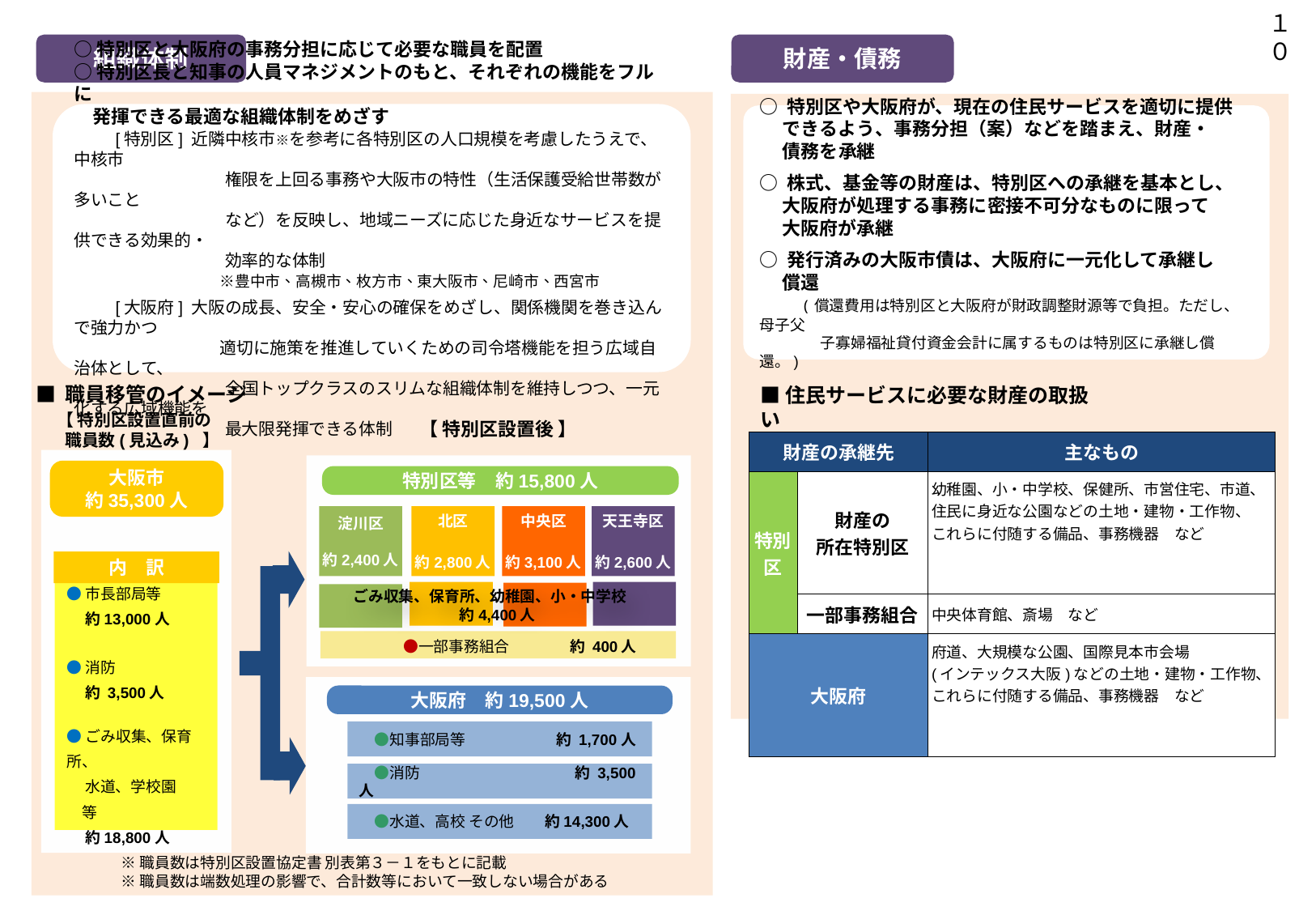

１０
組織体制
財産・債務

○特別区と大阪府の事務分担に応じて必要な職員を配置
○特別区長と知事の人員マネジメントのもと、それぞれの機能をフルに
　発揮できる最適な組織体制をめざす

　　 [特別区] 近隣中核市※を参考に各特別区の人口規模を考慮したうえで、中核市
　　　　　　　　　権限を上回る事務や大阪市の特性（生活保護受給世帯数が多いこと
　　　　　　　　　など）を反映し、地域ニーズに応じた身近なサービスを提供できる効果的・
　　　　　　　　　効率的な体制
　　　　　　　　　  ※豊中市、高槻市、枚方市、東大阪市、尼崎市、西宮市

　　 [大阪府] 大阪の成長、安全・安心の確保をめざし、関係機関を巻き込んで強力かつ
 　　　　　　　　 適切に施策を推進していくための司令塔機能を担う広域自治体として、
　　　　　　　　　全国トップクラスのスリムな組織体制を維持しつつ、一元化する広域機能を
　　　　　　　　　最大限発揮できる体制
○ 特別区や大阪府が、現在の住民サービスを適切に提供
　 できるよう、事務分担（案）などを踏まえ、財産・
　 債務を承継

○ 株式、基金等の財産は、特別区への承継を基本とし、
　 大阪府が処理する事務に密接不可分なものに限って
　 大阪府が承継

○ 発行済みの大阪市債は、大阪府に一元化して承継し
　 償還
　　(償還費用は特別区と大阪府が財政調整財源等で負担。ただし、母子父
　　　　子寡婦福祉貸付資金会計に属するものは特別区に承継し償還。)
■ 職員移管のイメージ

■住民サービスに必要な財産の取扱い
【 特別区設置直前の
   職員数(見込み)  】

【 特別区設置後 】
| 財産の承継先 |  | 主なもの |
| --- | --- | --- |
| 特別区 | 財産の 所在特別区 | 幼稚園、小・中学校、保健所、市営住宅、市道、 住民に身近な公園などの土地・建物・工作物、 これらに付随する備品、事務機器　など |
|  | 一部事務組合 | 中央体育館、斎場　など |
| 大阪府 |  | 府道、大規模な公園、国際見本市会場 (インテックス大阪)などの土地・建物・工作物、 これらに付随する備品、事務機器　など |

大阪市
約35,300人
特別区等　約15,800人
淀川区

約2,400人
北区

約2,800人
中央区

約3,100人
天王寺区

約2,600人

内　訳

●市長部局等
　 約13,000人

●消防
　 約 3,500人

●ごみ収集、保育所、
　 水道、学校園　　等
　 約18,800人

ごみ収集、保育所、幼稚園、小・中学校

約4,400人
　　　　●一部事務組合　　　　約 400人

大阪府　約19,500人
　●知事部局等　　　　　　約 1,700人
　●消防　　　　　　　　　 　約 3,500人
　●水道、高校 その他　　約14,300人
※職員数は特別区設置協定書 別表第３－１をもとに記載
※職員数は端数処理の影響で、合計数等において一致しない場合がある